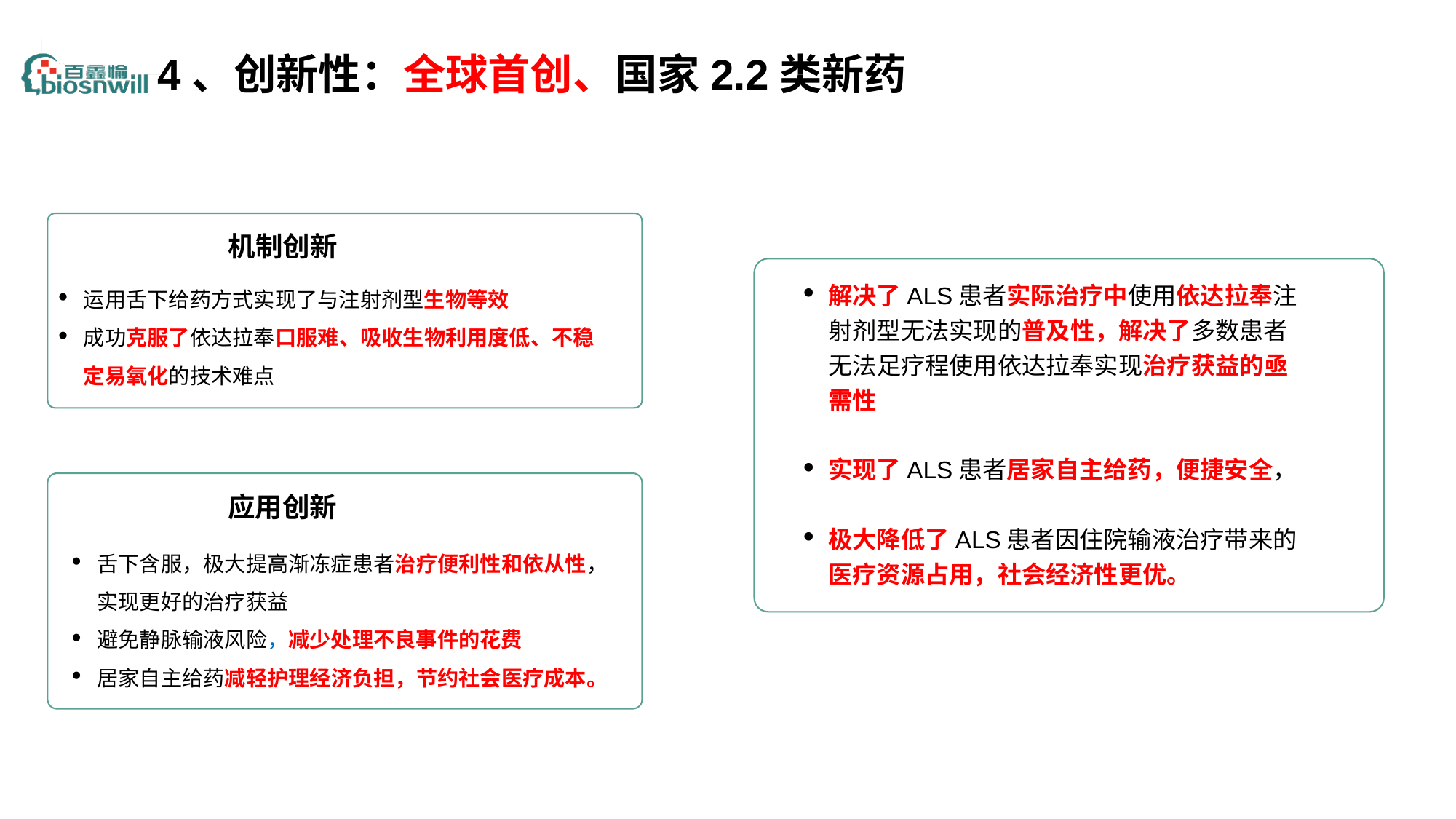

# 4、创新性：全球首创、国家2.2类新药

机制创新

运用舌下给药方式实现了与注射剂型生物等效
成功克服了依达拉奉口服难、吸收生物利用度低、不稳定易氧化的技术难点
解决了ALS患者实际治疗中使用依达拉奉注射剂型无法实现的普及性，解决了多数患者无法足疗程使用依达拉奉实现治疗获益的亟需性

实现了ALS患者居家自主给药，便捷安全，

极大降低了ALS患者因住院输液治疗带来的医疗资源占用，社会经济性更优。

应用创新
舌下含服，极大提高渐冻症患者治疗便利性和依从性，实现更好的治疗获益
避免静脉输液风险，减少处理不良事件的花费
居家自主给药减轻护理经济负担，节约社会医疗成本。